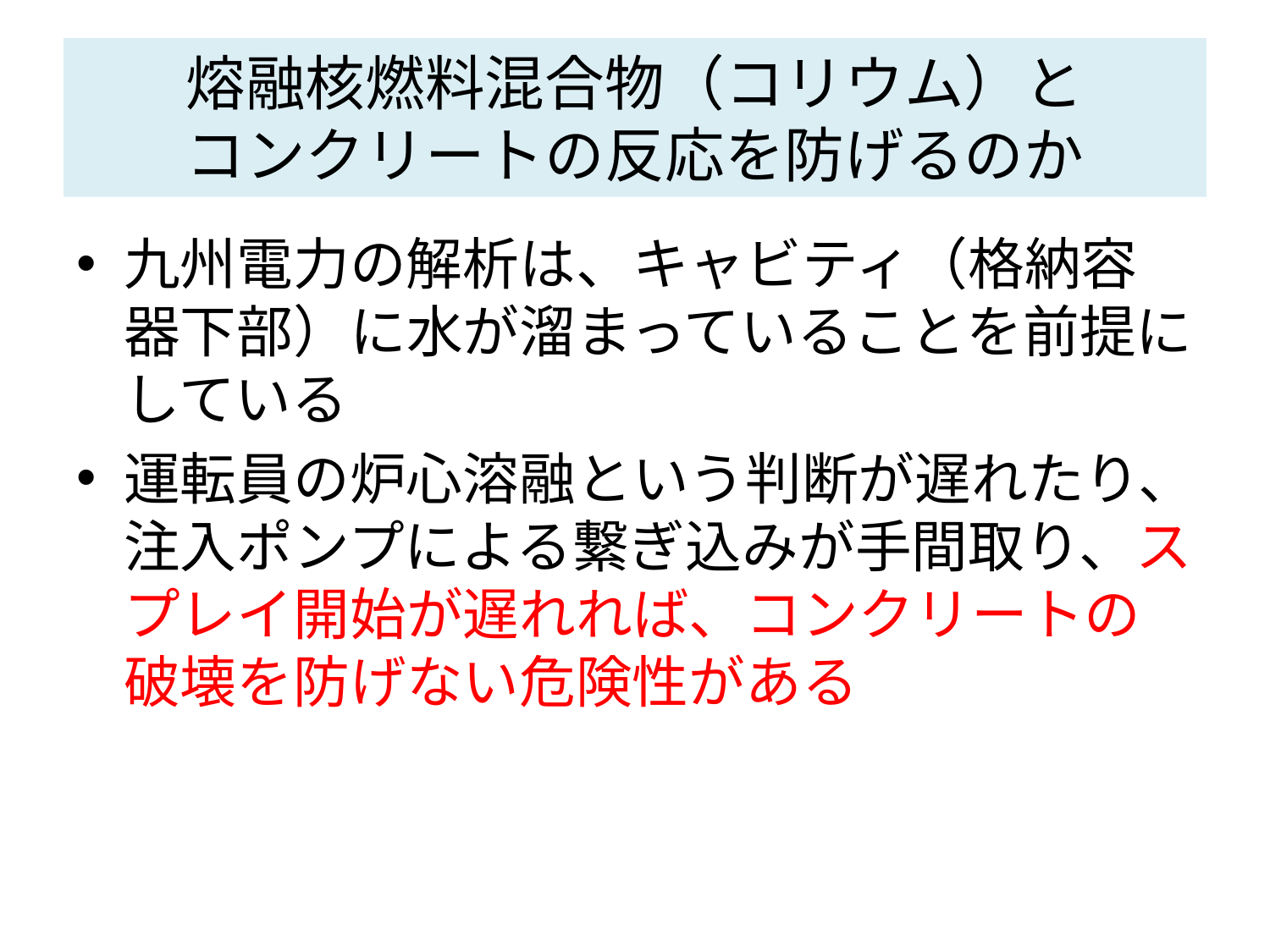

# 熔融核燃料混合物（コリウム）と コンクリートの反応を防げるのか
九州電力の解析は、キャビティ（格納容器下部）に水が溜まっていることを前提にしている
運転員の炉心溶融という判断が遅れたり、注入ポンプによる繋ぎ込みが手間取り、スプレイ開始が遅れれば、コンクリートの破壊を防げない危険性がある